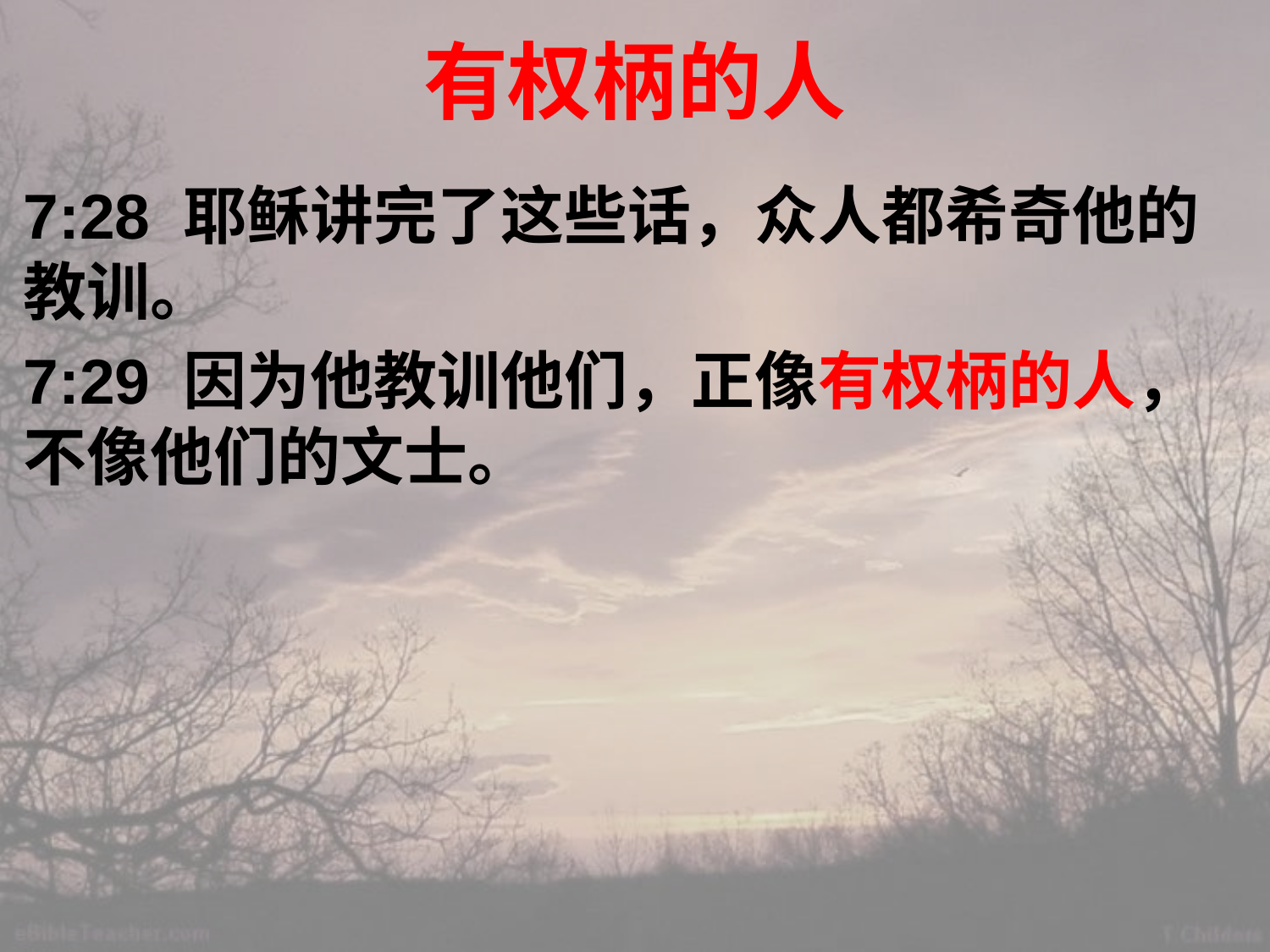

# 有权柄的人
7:28 耶稣讲完了这些话，众人都希奇他的教训。
7:29 因为他教训他们，正像有权柄的人，不像他们的文士。